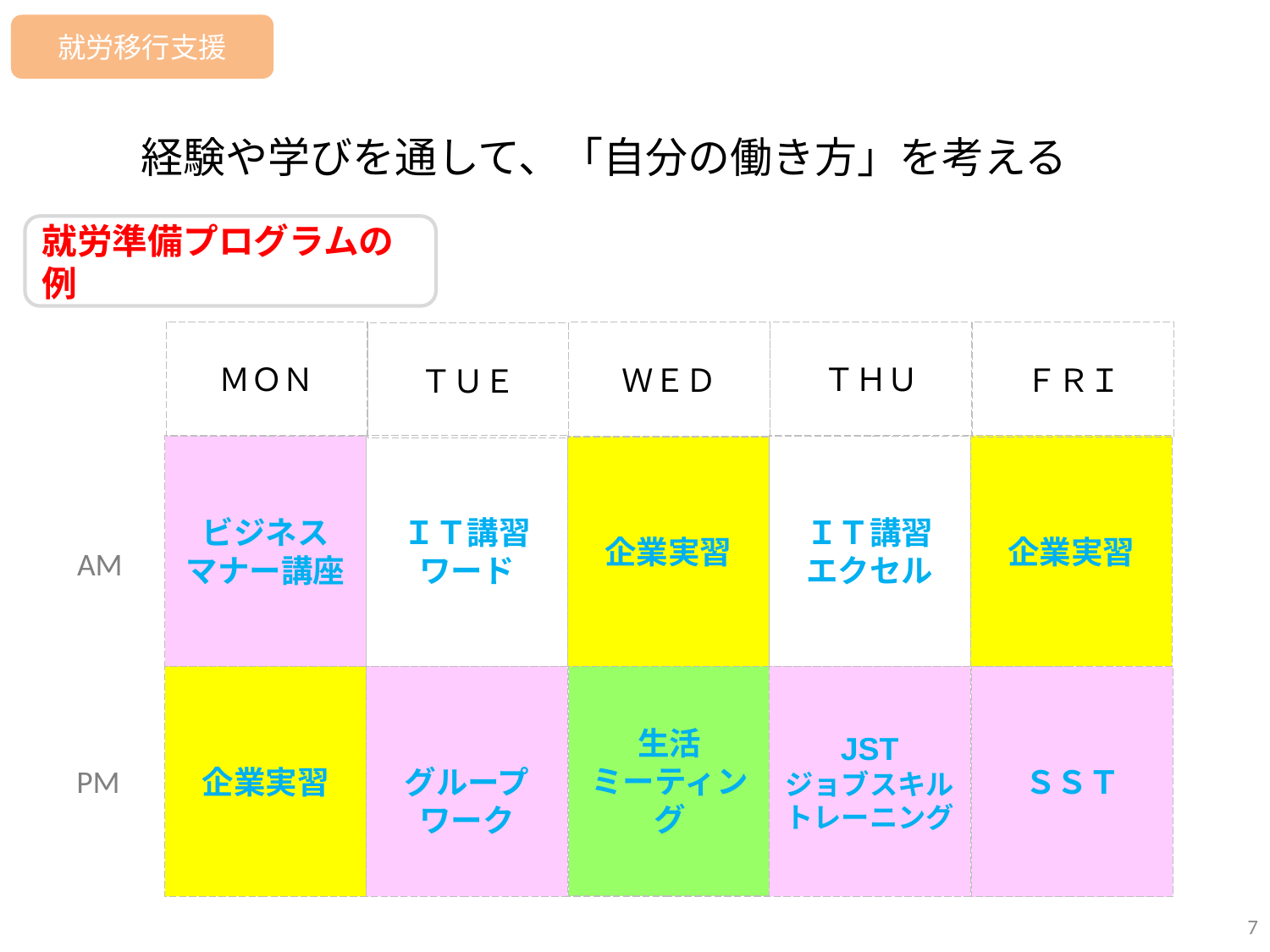

就労移行支援
# 経験や学びを通して、「自分の働き方」を考える
就労準備プログラムの例
ＭＯＮ
ＷＥＤ
ＴＨＵ
ＦＲＩ
ＴＵＥ
企業実習
ビジネス
マナー講座
ＩＴ講習
ワード
ＩＴ講習
エクセル
企業実習
生活
ミーティング
企業実習

グループワーク
JST
ジョブスキル
トレーニング
ＳＳＴ
AM
PM
7